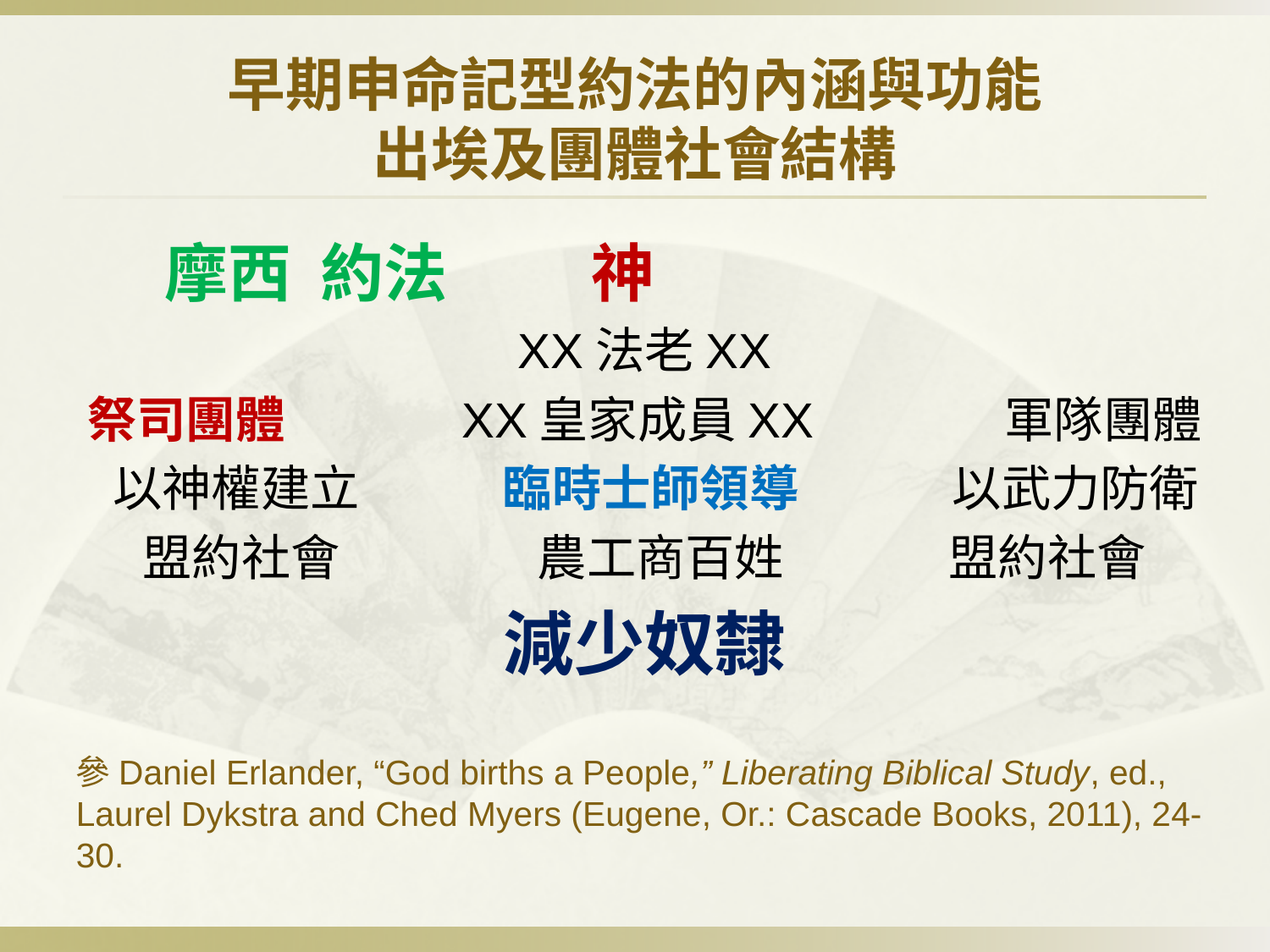

# 早期申命記型約法的內涵與功能 出埃及團體社會結構
       摩西  約法          神
XX法老XX
祭司團體               XX皇家成員XX             軍隊團體
 以神權建立             臨時士師領導              以武力防衛
盟約社會                  農工商百姓               盟約社會
減少奴隸

參Daniel Erlander, “God births a People,” Liberating Biblical Study, ed., Laurel Dykstra and Ched Myers (Eugene, Or.: Cascade Books, 2011), 24-30.